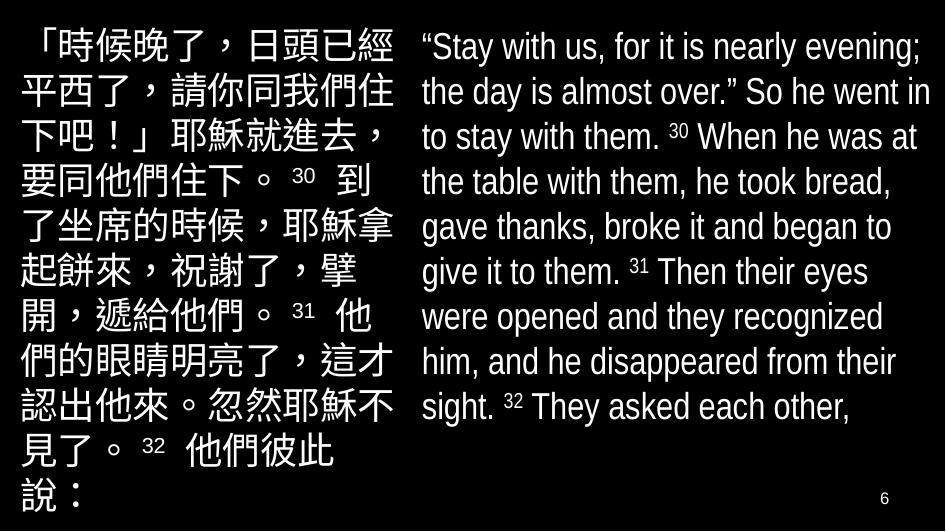

「時候晚了，日頭已經平西了，請你同我們住下吧！」耶穌就進去，要同他們住下。30 到了坐席的時候，耶穌拿起餅來，祝謝了，擘開，遞給他們。31 他們的眼睛明亮了，這才認出他來。忽然耶穌不見了。32 他們彼此說：

“Stay with us, for it is nearly evening; the day is almost over.” So he went in to stay with them. 30 When he was at the table with them, he took bread, gave thanks, broke it and began to give it to them. 31 Then their eyes were opened and they recognized him, and he disappeared from their sight. 32 They asked each other,
6